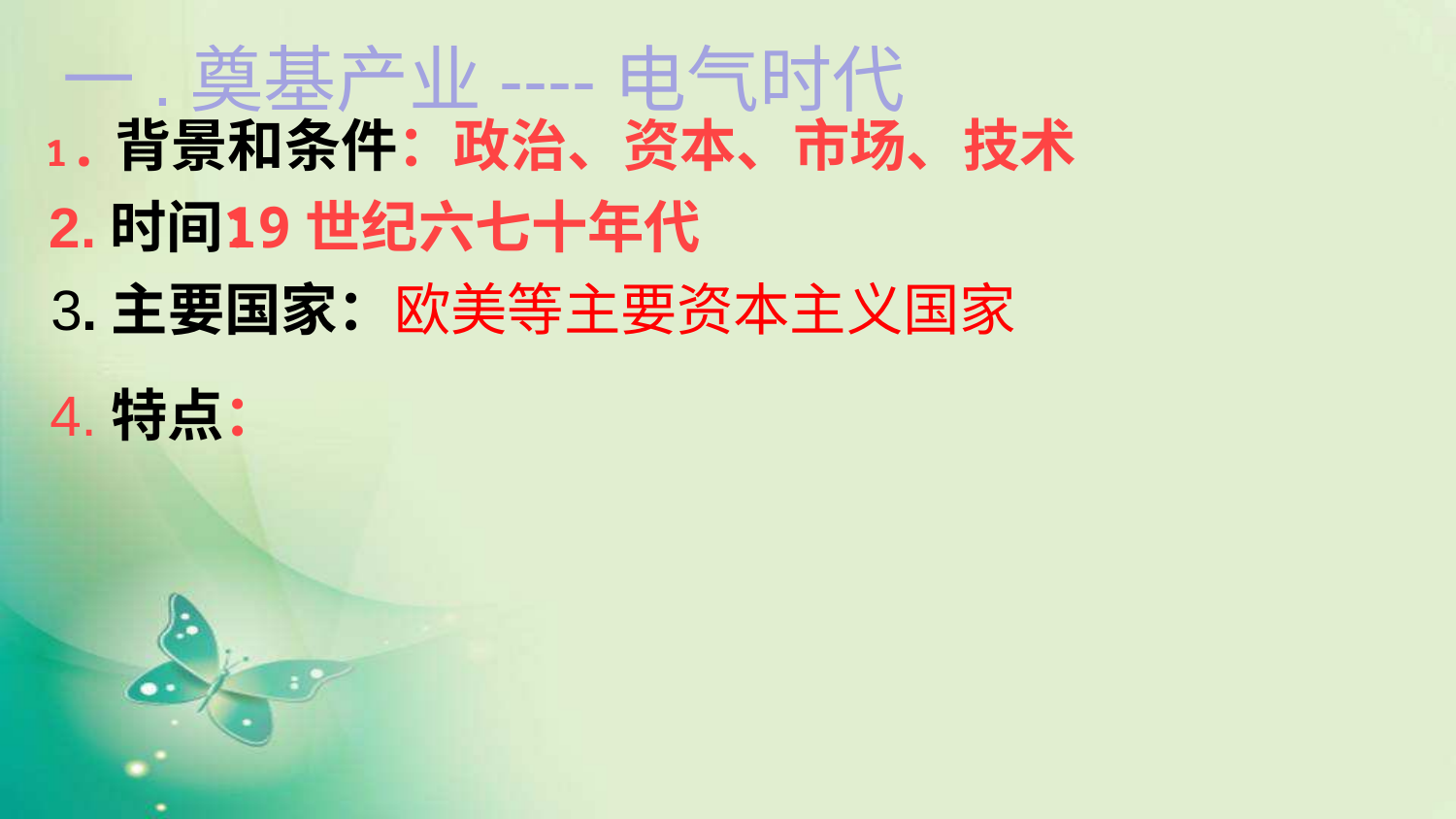

一.奠基产业----电气时代
1.背景和条件：政治、资本、市场、技术
2.时间：
19世纪六七十年代
3.主要国家：欧美等主要资本主义国家
4.特点：